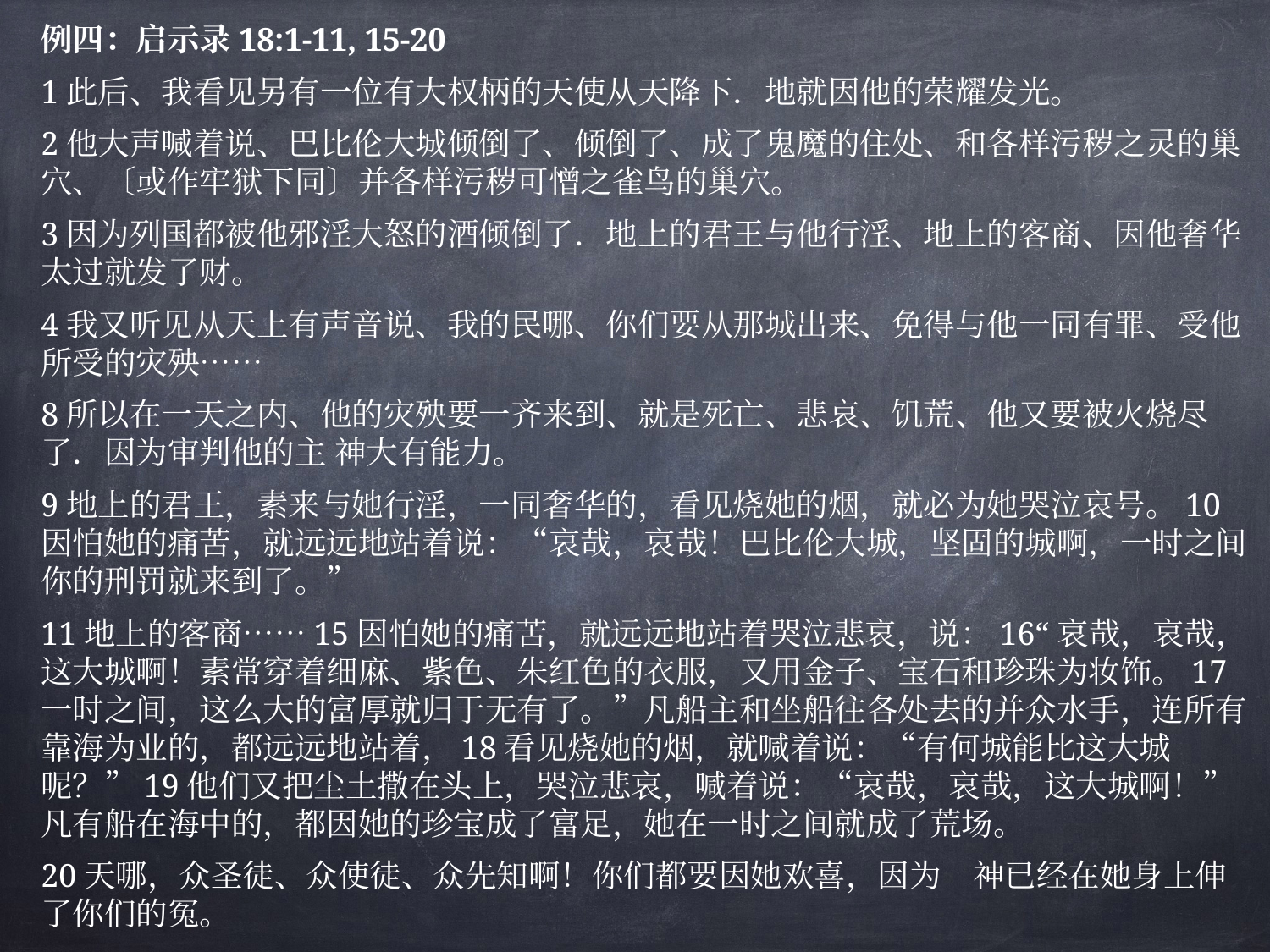

例四：启示录18:1-11, 15-20
1此后、我看见另有一位有大权柄的天使从天降下．地就因他的荣耀发光。
2他大声喊着说、巴比伦大城倾倒了、倾倒了、成了鬼魔的住处、和各样污秽之灵的巢穴、〔或作牢狱下同〕并各样污秽可憎之雀鸟的巢穴。
3因为列国都被他邪淫大怒的酒倾倒了．地上的君王与他行淫、地上的客商、因他奢华太过就发了财。
4我又听见从天上有声音说、我的民哪、你们要从那城出来、免得与他一同有罪、受他所受的灾殃……
8所以在一天之内、他的灾殃要一齐来到、就是死亡、悲哀、饥荒、他又要被火烧尽了．因为审判他的主 神大有能力。
9地上的君王，素来与她行淫，一同奢华的，看见烧她的烟，就必为她哭泣哀号。10因怕她的痛苦，就远远地站着说：“哀哉，哀哉！巴比伦大城，坚固的城啊，一时之间你的刑罚就来到了。”
11地上的客商……15因怕她的痛苦，就远远地站着哭泣悲哀，说：16“哀哉，哀哉，这大城啊！素常穿着细麻、紫色、朱红色的衣服，又用金子、宝石和珍珠为妆饰。17一时之间，这么大的富厚就归于无有了。”凡船主和坐船往各处去的并众水手，连所有靠海为业的，都远远地站着，18看见烧她的烟，就喊着说：“有何城能比这大城呢？”19他们又把尘土撒在头上，哭泣悲哀，喊着说：“哀哉，哀哉，这大城啊！”凡有船在海中的，都因她的珍宝成了富足，她在一时之间就成了荒场。
20天哪，众圣徒、众使徒、众先知啊！你们都要因她欢喜，因为　神已经在她身上伸了你们的冤。